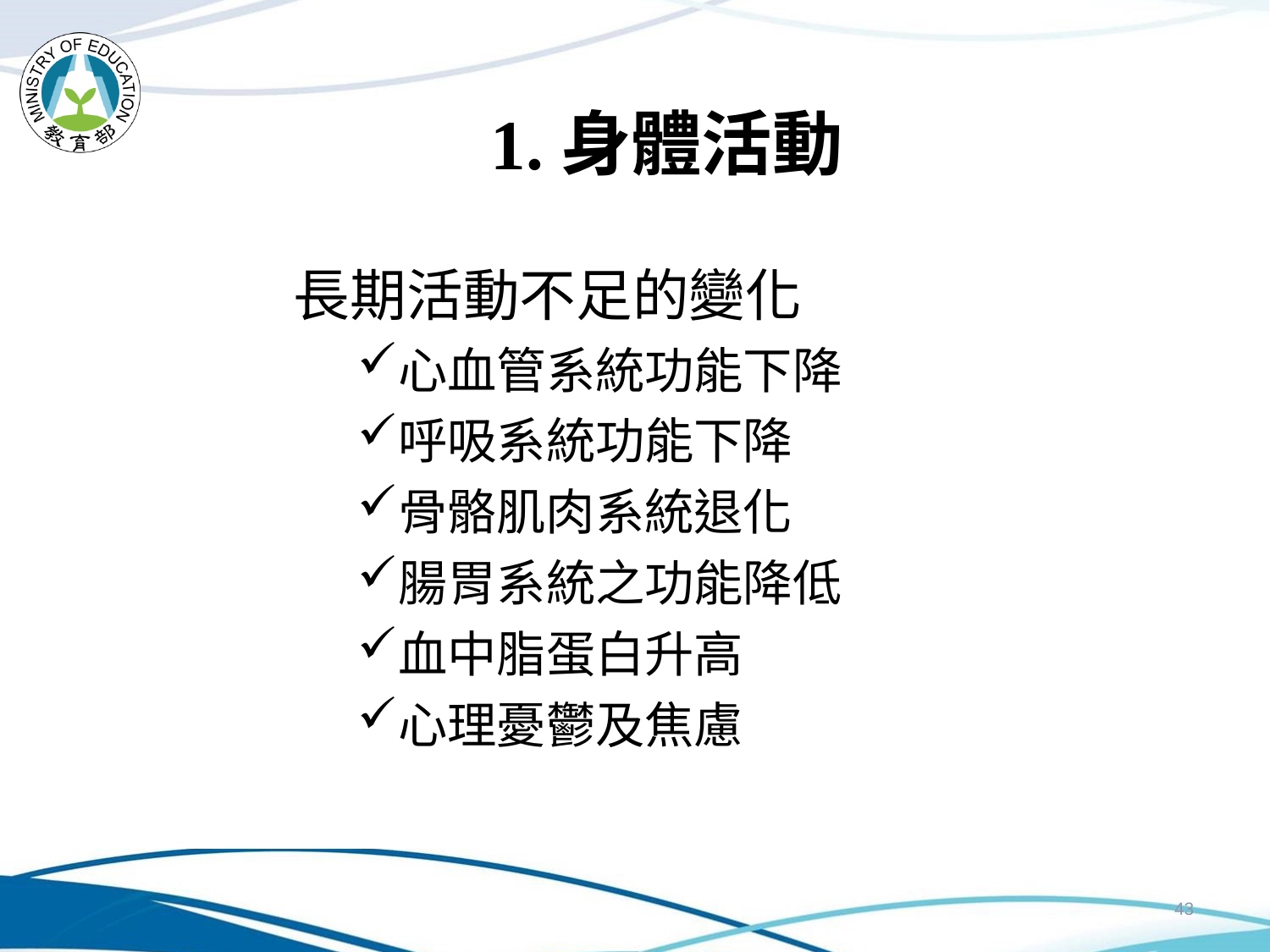

# 1.身體活動
長期活動不足的變化
心血管系統功能下降
呼吸系統功能下降
骨骼肌肉系統退化
腸胃系統之功能降低
血中脂蛋白升高
心理憂鬱及焦慮
43